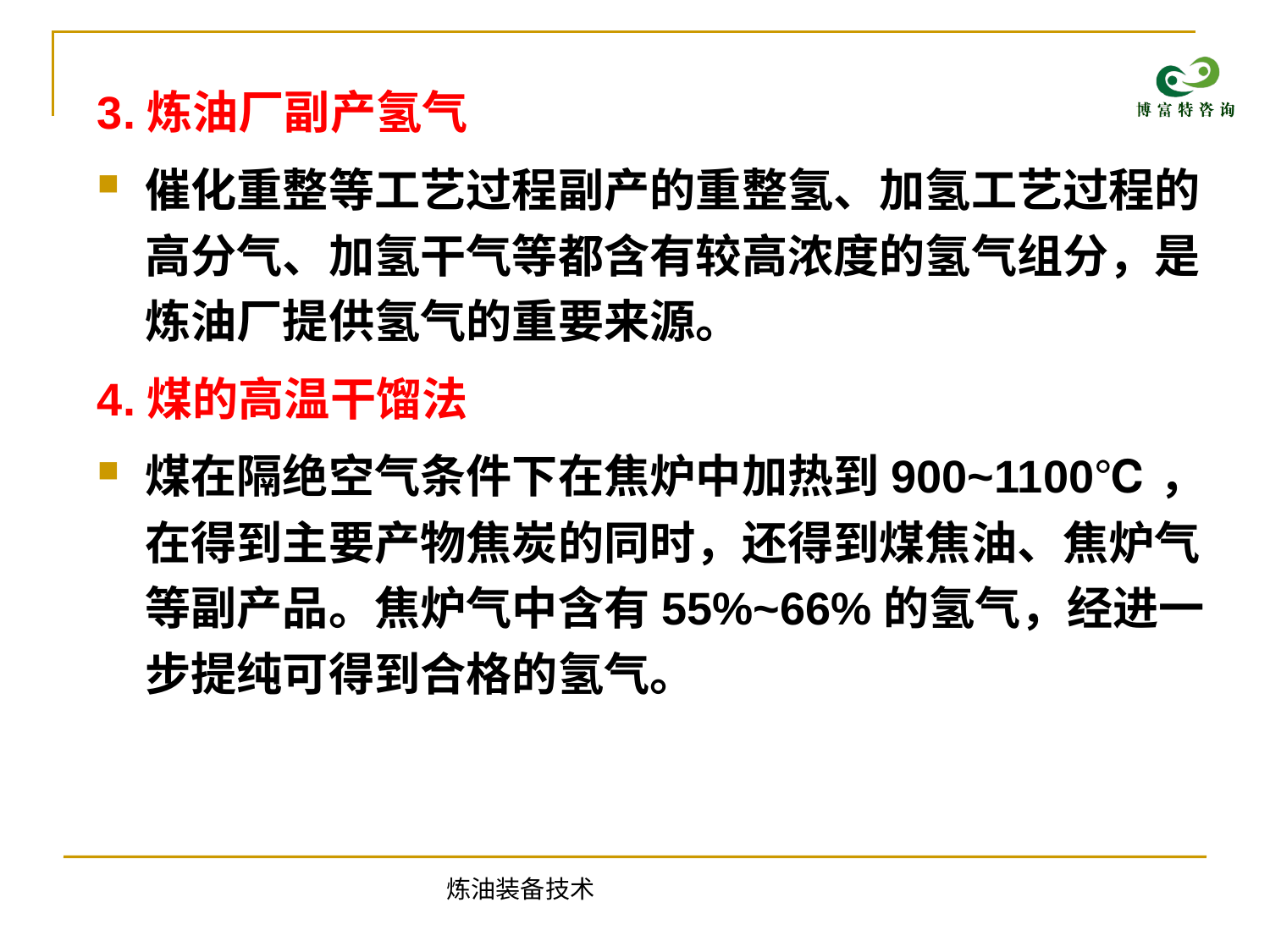

3.炼油厂副产氢气
催化重整等工艺过程副产的重整氢、加氢工艺过程的高分气、加氢干气等都含有较高浓度的氢气组分，是炼油厂提供氢气的重要来源。
4.煤的高温干馏法
煤在隔绝空气条件下在焦炉中加热到900~1100℃，在得到主要产物焦炭的同时，还得到煤焦油、焦炉气等副产品。焦炉气中含有55%~66%的氢气，经进一步提纯可得到合格的氢气。

6
炼油装备技术